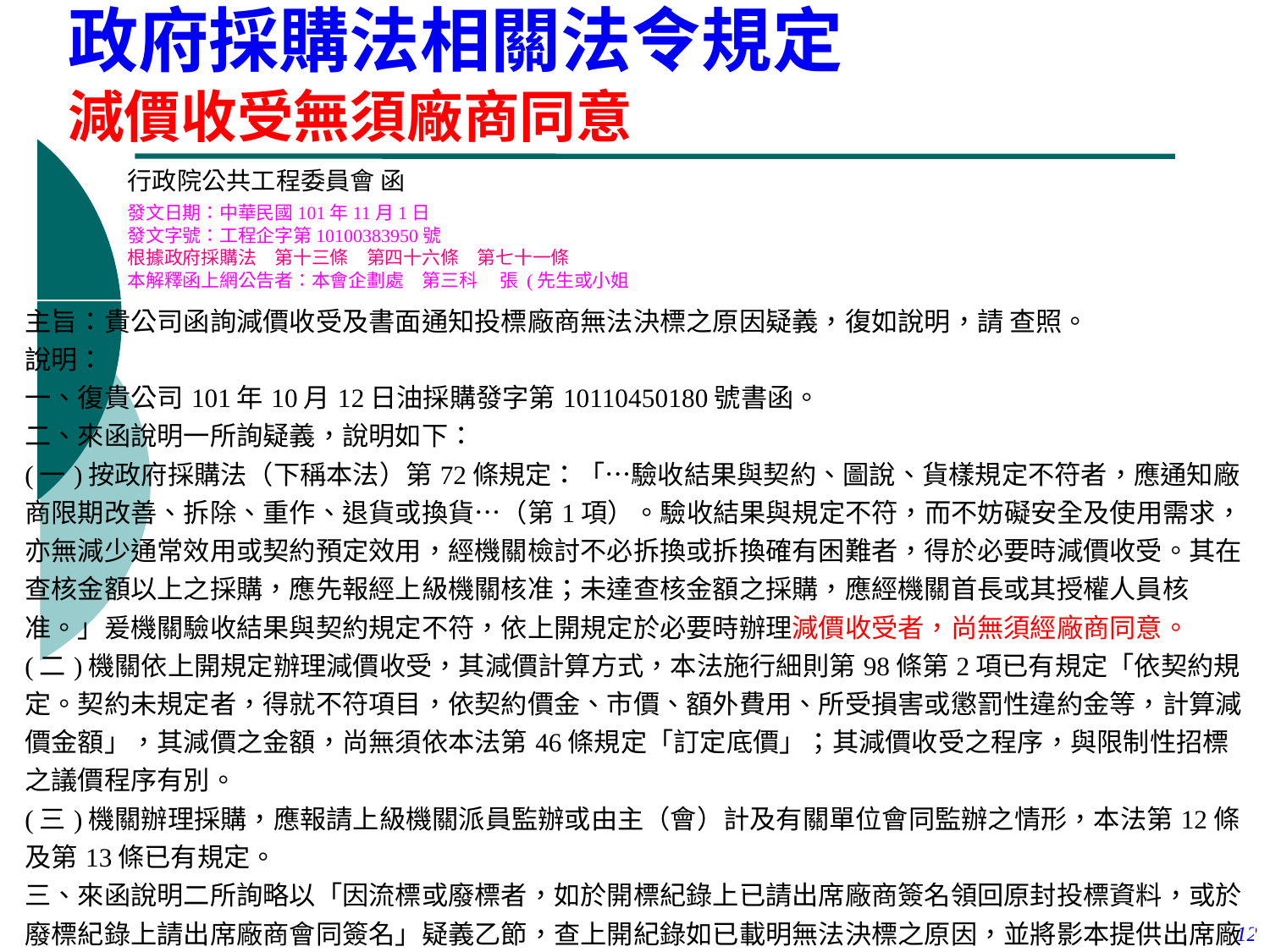

政府採購法相關法令規定
減價收受無須廠商同意
行政院公共工程委員會 函
發文日期：中華民國101年11月1日
發文字號：工程企字第10100383950號
根據政府採購法　第十三條　第四十六條　第七十一條
本解釋函上網公告者：本會企劃處　第三科　 張 (先生或小姐
| 主旨：貴公司函詢減價收受及書面通知投標廠商無法決標之原因疑義，復如說明，請 查照。 說明： 一、復貴公司101年10月12日油採購發字第10110450180號書函。 二、來函說明一所詢疑義，說明如下： (一)按政府採購法（下稱本法）第72條規定：「…驗收結果與契約、圖說、貨樣規定不符者，應通知廠商限期改善、拆除、重作、退貨或換貨…（第1項）。驗收結果與規定不符，而不妨礙安全及使用需求，亦無減少通常效用或契約預定效用，經機關檢討不必拆換或拆換確有困難者，得於必要時減價收受。其在查核金額以上之採購，應先報經上級機關核准；未達查核金額之採購，應經機關首長或其授權人員核准。」爰機關驗收結果與契約規定不符，依上開規定於必要時辦理減價收受者，尚無須經廠商同意。 (二)機關依上開規定辦理減價收受，其減價計算方式，本法施行細則第98條第2項已有規定「依契約規定。契約未規定者，得就不符項目，依契約價金、市價、額外費用、所受損害或懲罰性違約金等，計算減價金額」，其減價之金額，尚無須依本法第46條規定「訂定底價」；其減價收受之程序，與限制性招標之議價程序有別。 (三)機關辦理採購，應報請上級機關派員監辦或由主（會）計及有關單位會同監辦之情形，本法第12條及第13條已有規定。 三、來函說明二所詢略以「因流標或廢標者，如於開標紀錄上已請出席廠商簽名領回原封投標資料，或於廢標紀錄上請出席廠商會同簽名」疑義乙節，查上開紀錄如已載明無法決標之原因，並將影本提供出席廠商，已具有本法第61條所定對該廠商書面通知該案無法決標之效果。 正本：台灣中油股份有限公司 副本：本會企劃處（網站） |
| --- |
12